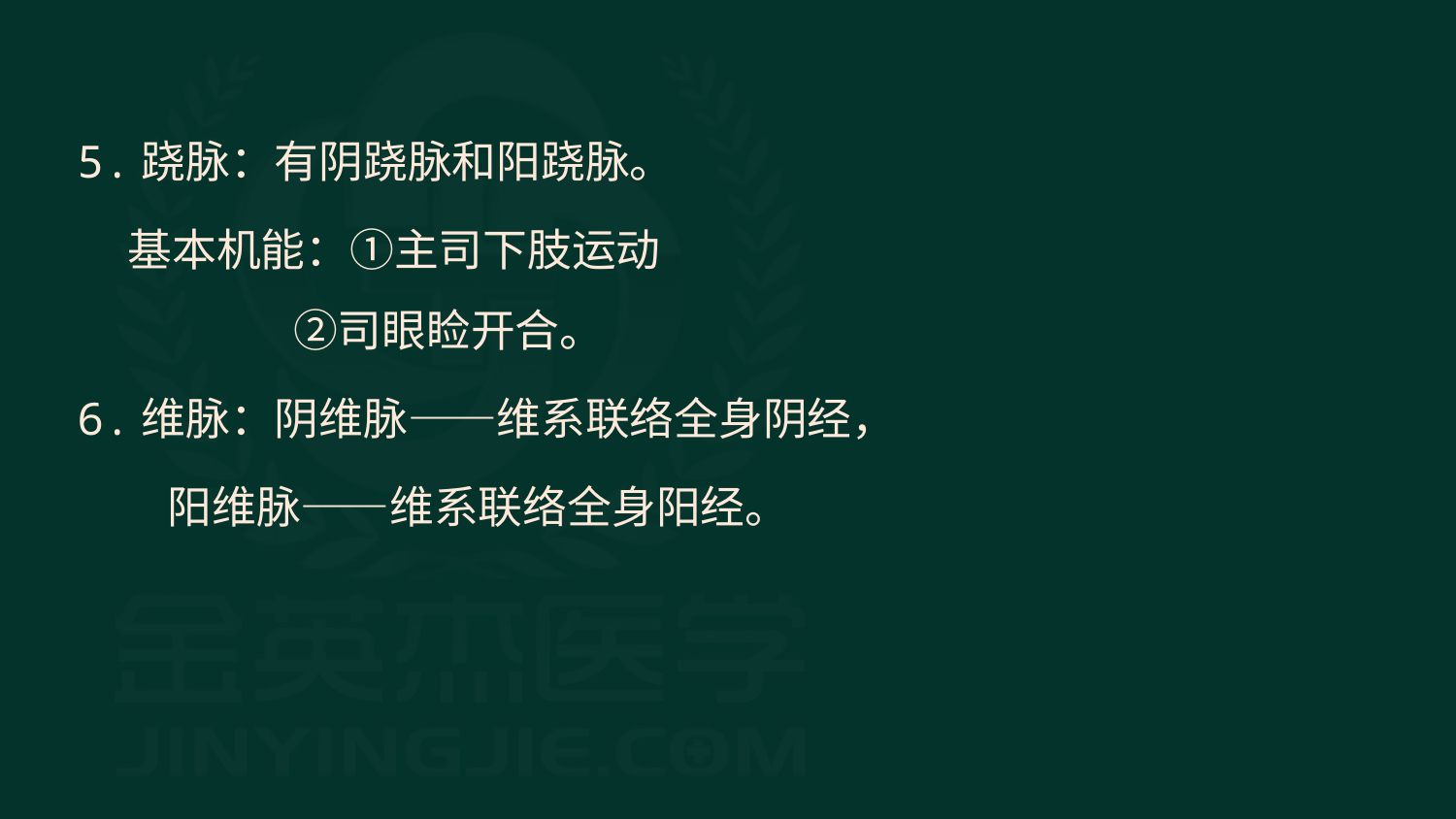

5.跷脉：有阴跷脉和阳跷脉。
    基本机能：①主司下肢运动
　　        ②司眼睑开合。
6.维脉：阴维脉——维系联络全身阴经，
        阳维脉——维系联络全身阳经。